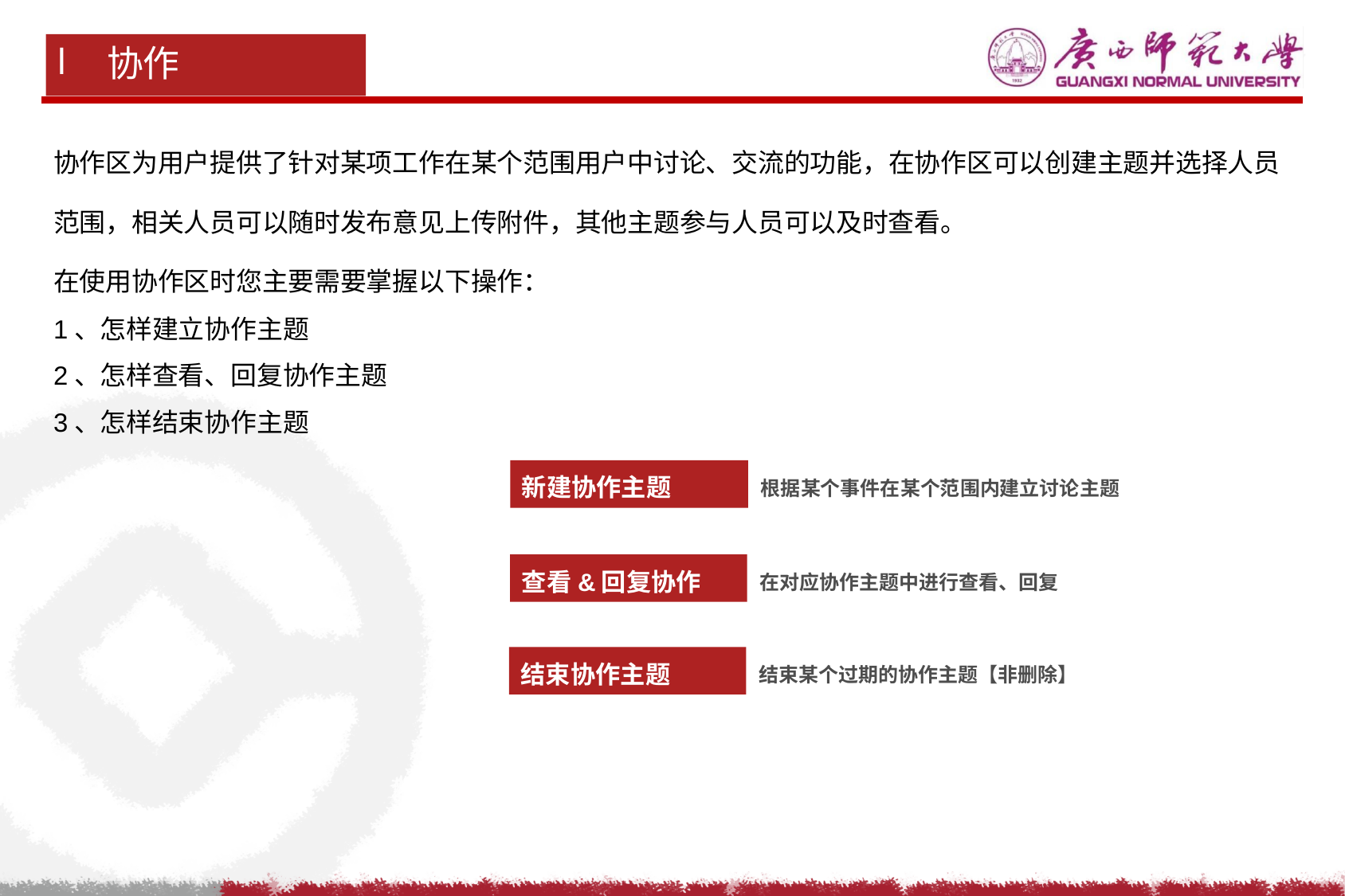

协作
协作区为用户提供了针对某项工作在某个范围用户中讨论、交流的功能，在协作区可以创建主题并选择人员范围，相关人员可以随时发布意见上传附件，其他主题参与人员可以及时查看。
在使用协作区时您主要需要掌握以下操作：
1、怎样建立协作主题
2、怎样查看、回复协作主题
3、怎样结束协作主题
新建协作主题
根据某个事件在某个范围内建立讨论主题
查看&回复协作
在对应协作主题中进行查看、回复
结束协作主题
结束某个过期的协作主题【非删除】